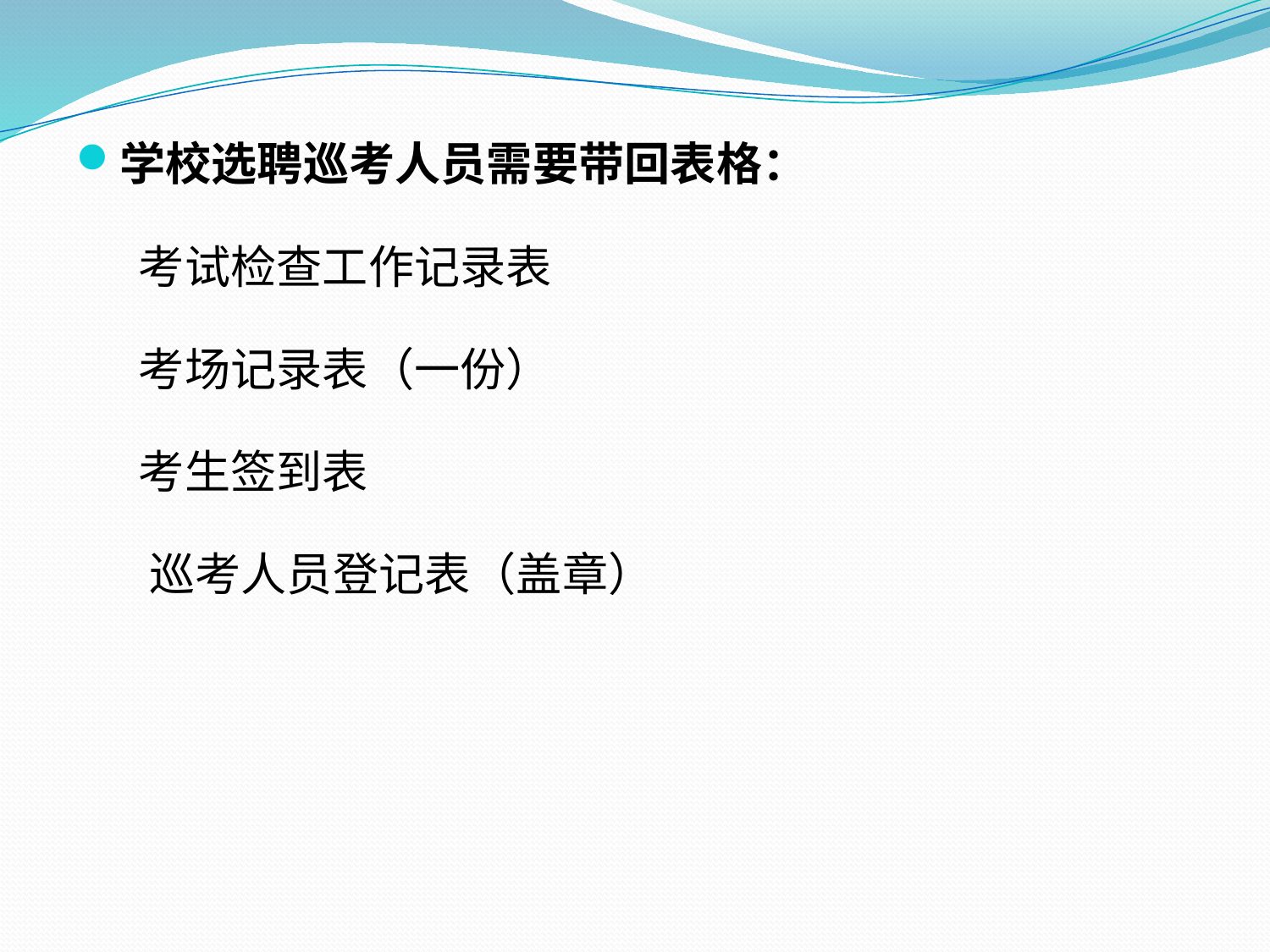

学校选聘巡考人员需要带回表格：
     考试检查工作记录表
     考场记录表（一份）
     考生签到表
      巡考人员登记表（盖章）